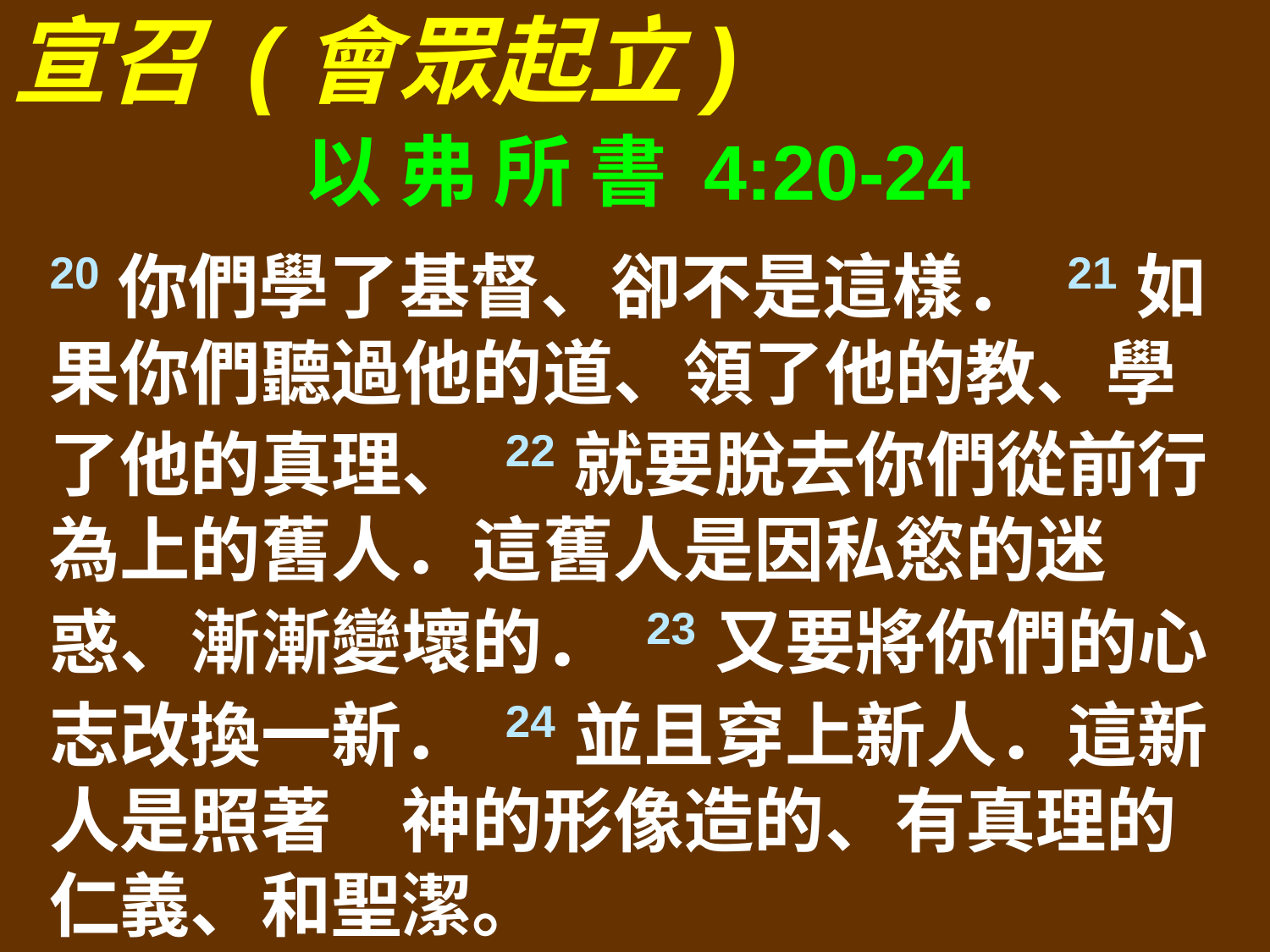

宣召 (會眾起立)
以 弗 所 書 4:20-24
20你們學了基督、卻不是這樣． 21如果你們聽過他的道、領了他的教、學了他的真理、 22就要脫去你們從前行為上的舊人．這舊人是因私慾的迷惑、漸漸變壞的． 23又要將你們的心志改換一新． 24並且穿上新人．這新人是照著　神的形像造的、有真理的仁義、和聖潔。